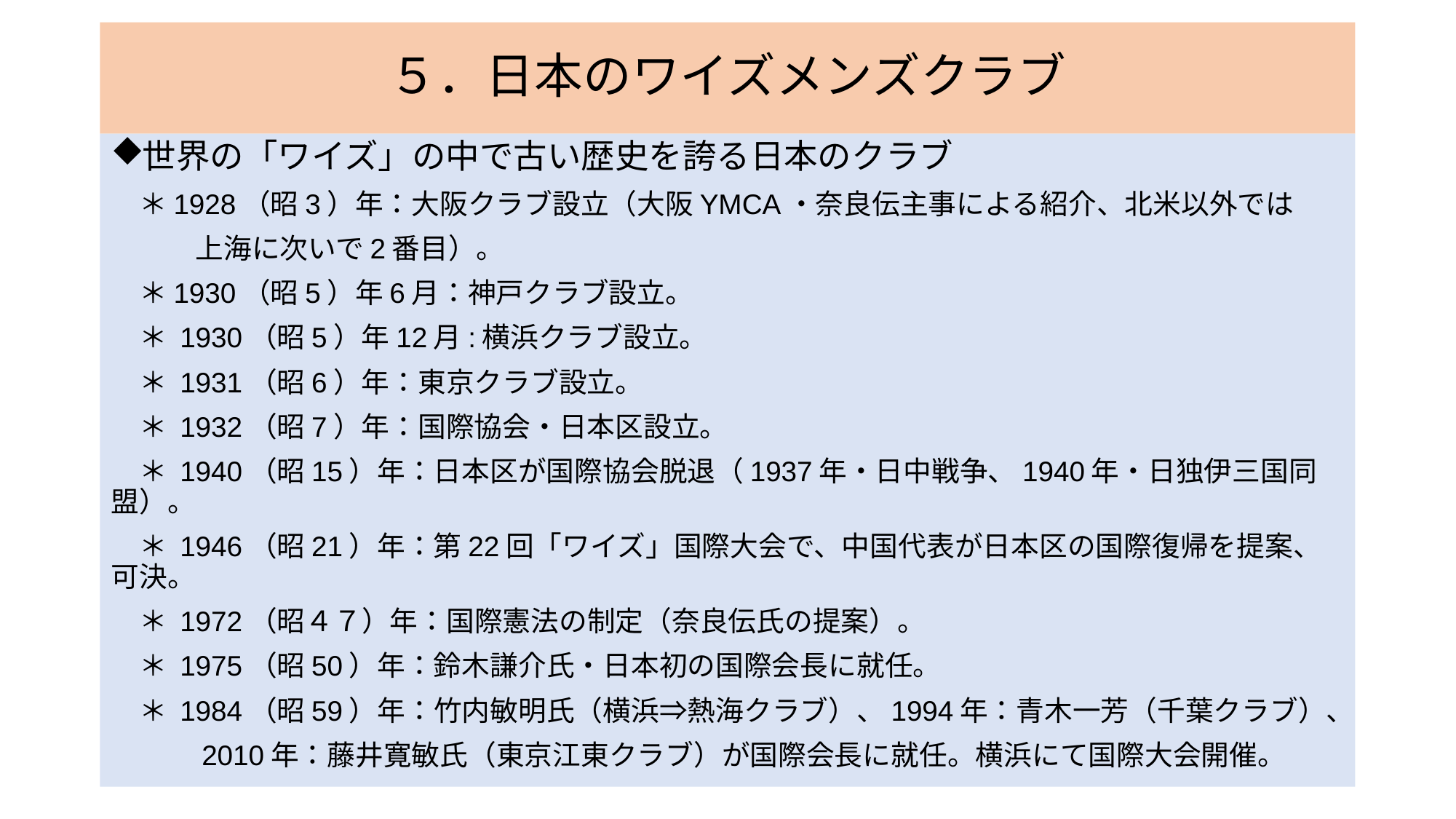

# ５．日本のワイズメンズクラブ
世界の「ワイズ」の中で古い歴史を誇る日本のクラブ
　＊1928（昭3）年：大阪クラブ設立（大阪YMCA・奈良伝主事による紹介、北米以外では
　　　上海に次いで2番目）。
　＊1930（昭5）年6月：神戸クラブ設立。
　＊ 1930（昭5）年12月:横浜クラブ設立。
　＊ 1931（昭6）年：東京クラブ設立。
　＊ 1932（昭7）年：国際協会・日本区設立。
　＊ 1940（昭15）年：日本区が国際協会脱退（1937年・日中戦争、1940年・日独伊三国同盟）。
　＊ 1946（昭21）年：第22回「ワイズ」国際大会で、中国代表が日本区の国際復帰を提案、可決。
　＊ 1972（昭４７）年：国際憲法の制定（奈良伝氏の提案）。
　＊ 1975（昭50）年：鈴木謙介氏・日本初の国際会長に就任。
　＊ 1984（昭59）年：竹内敏明氏（横浜⇒熱海クラブ）、1994年：青木一芳（千葉クラブ）、
　　　2010年：藤井寛敏氏（東京江東クラブ）が国際会長に就任。横浜にて国際大会開催。